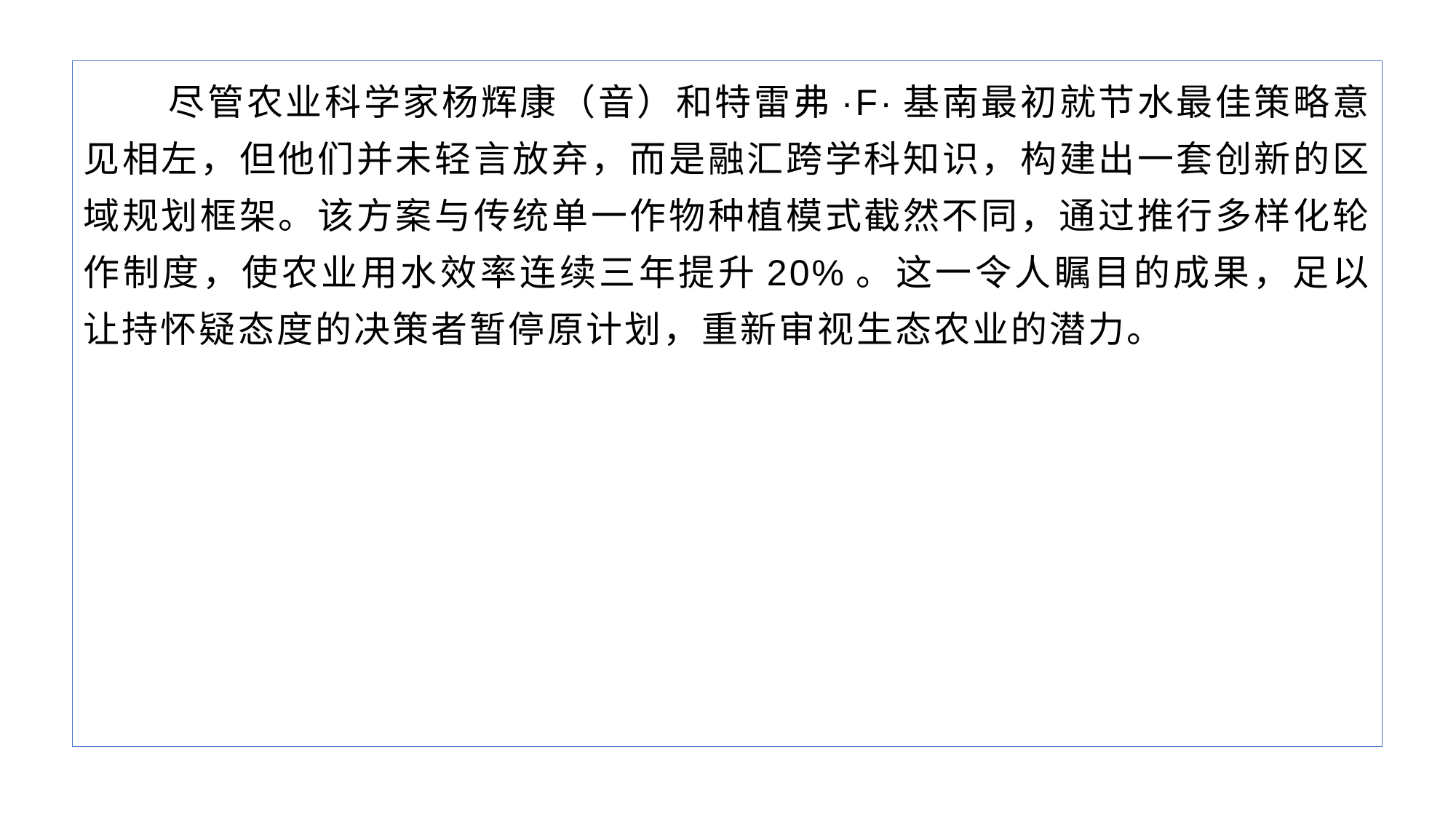

尽管农业科学家杨辉康（音）和特雷弗·F·基南最初就节水最佳策略意见相左，但他们并未轻言放弃，而是融汇跨学科知识，构建出一套创新的区域规划框架。该方案与传统单一作物种植模式截然不同，通过推行多样化轮作制度，使农业用水效率连续三年提升20%。这一令人瞩目的成果，足以让持怀疑态度的决策者暂停原计划，重新审视生态农业的潜力。